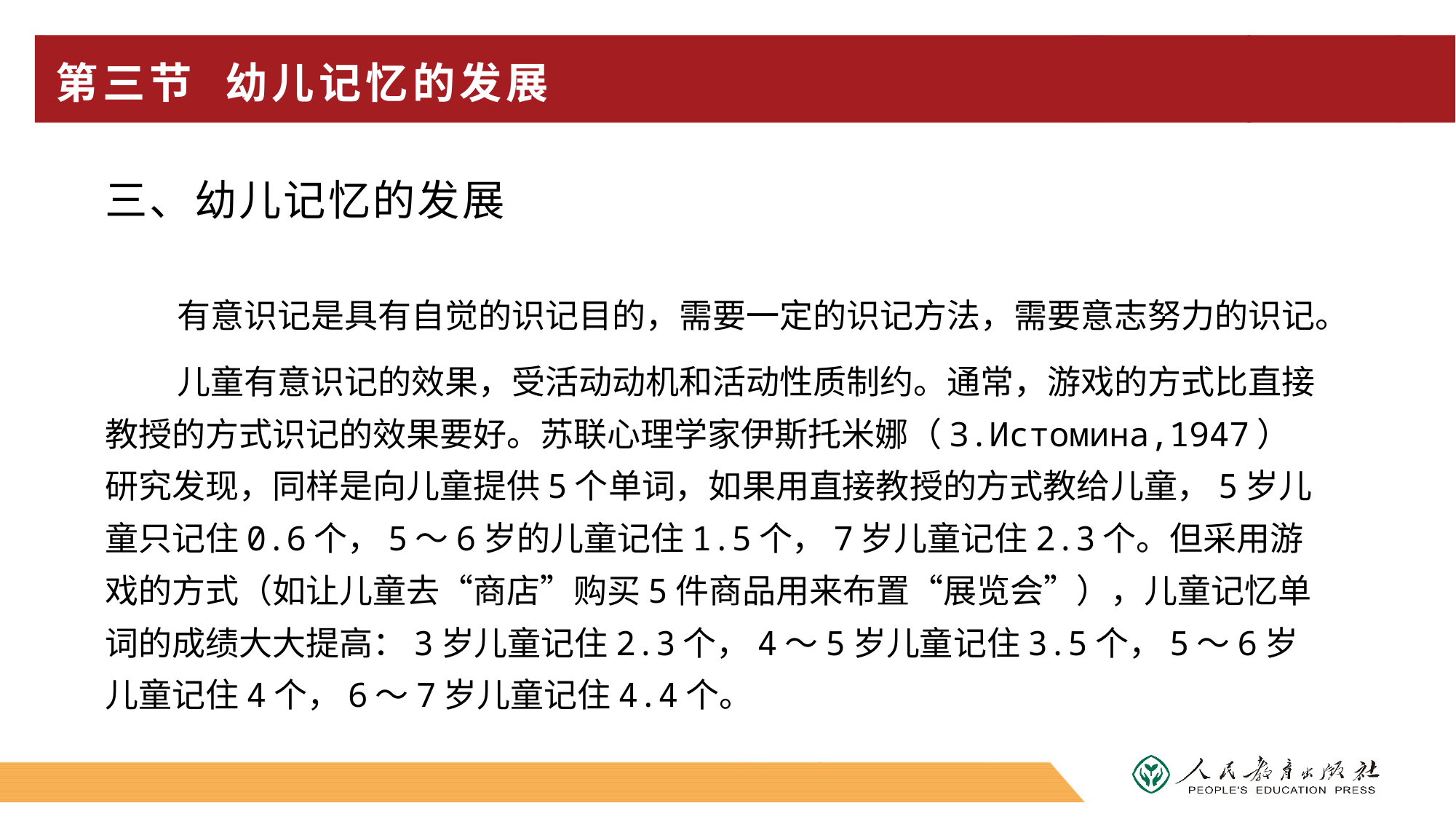

# 第三节  幼儿记忆的发展
三、幼儿记忆的发展
有意识记是具有自觉的识记目的，需要一定的识记方法，需要意志努力的识记。
儿童有意识记的效果，受活动动机和活动性质制约。通常，游戏的方式比直接教授的方式识记的效果要好。苏联心理学家伊斯托米娜（З.Истомина,1947）研究发现，同样是向儿童提供5个单词，如果用直接教授的方式教给儿童，5岁儿童只记住0.6个，5～6岁的儿童记住1.5个，7岁儿童记住2.3个。但采用游戏的方式（如让儿童去“商店”购买5件商品用来布置“展览会”），儿童记忆单词的成绩大大提高：3岁儿童记住2.3个，4～5岁儿童记住3.5个，5～6岁儿童记住4个，6～7岁儿童记住4.4个。